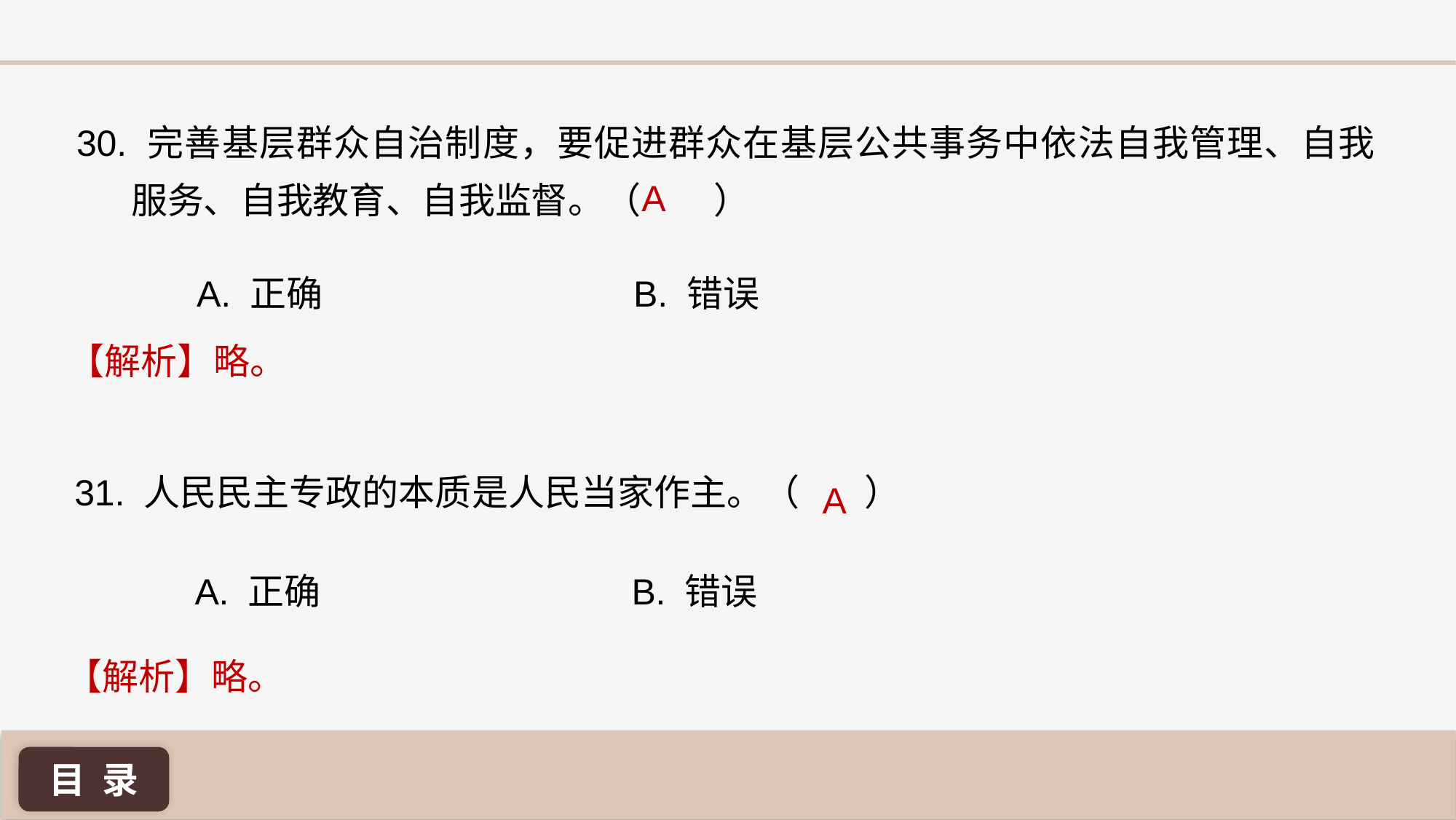

30. 完善基层群众自治制度，要促进群众在基层公共事务中依法自我管理、自我服务、自我教育、自我监督。（         ）
A
A. 正确 			B. 错误
【解析】略。
31. 人民民主专政的本质是人民当家作主。（        ）
A
A. 正确 			B. 错误
【解析】略。